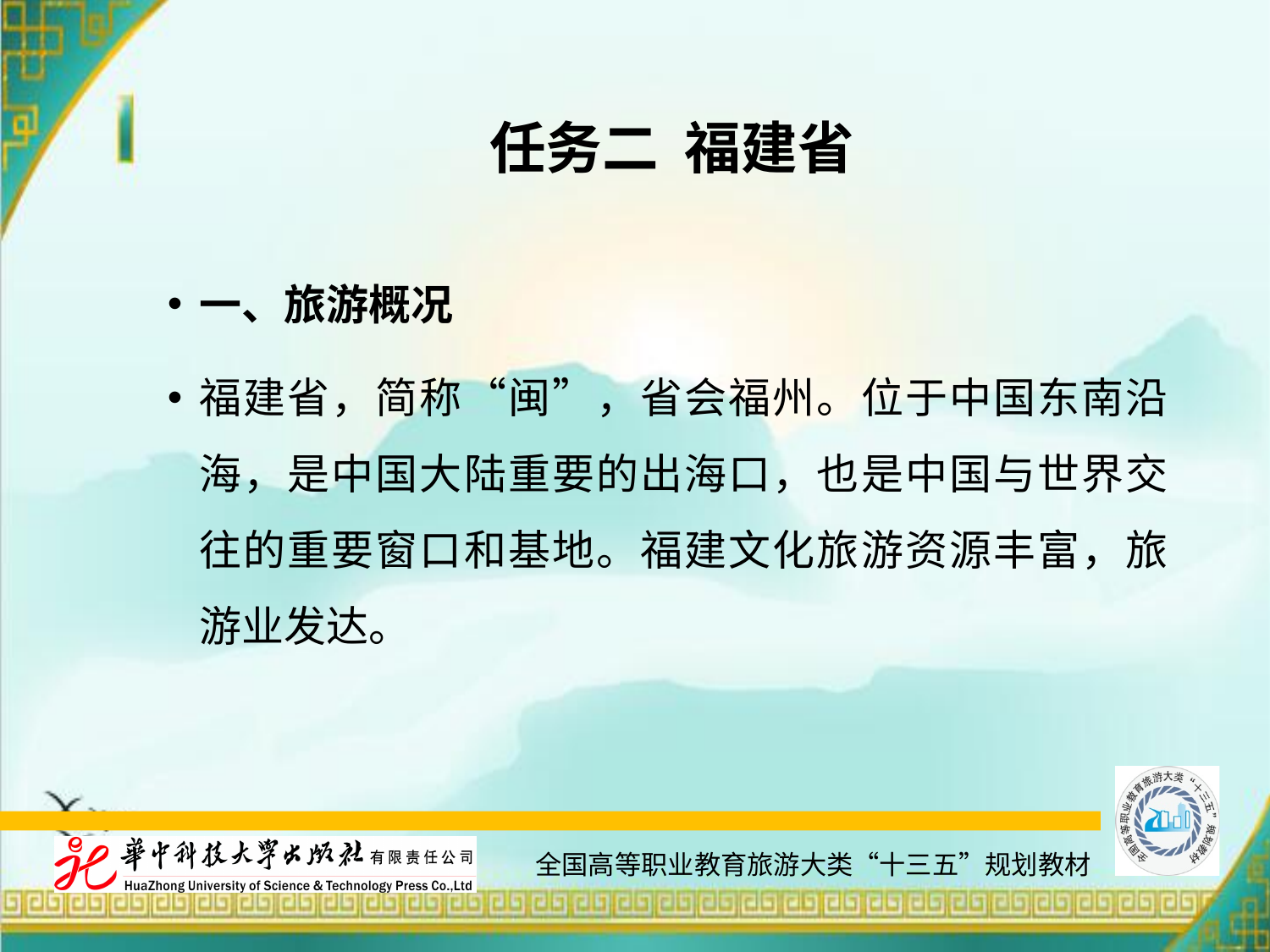

# 任务二  福建省
一、旅游概况
福建省，简称“闽”，省会福州。位于中国东南沿海，是中国大陆重要的出海口，也是中国与世界交往的重要窗口和基地。福建文化旅游资源丰富，旅游业发达。